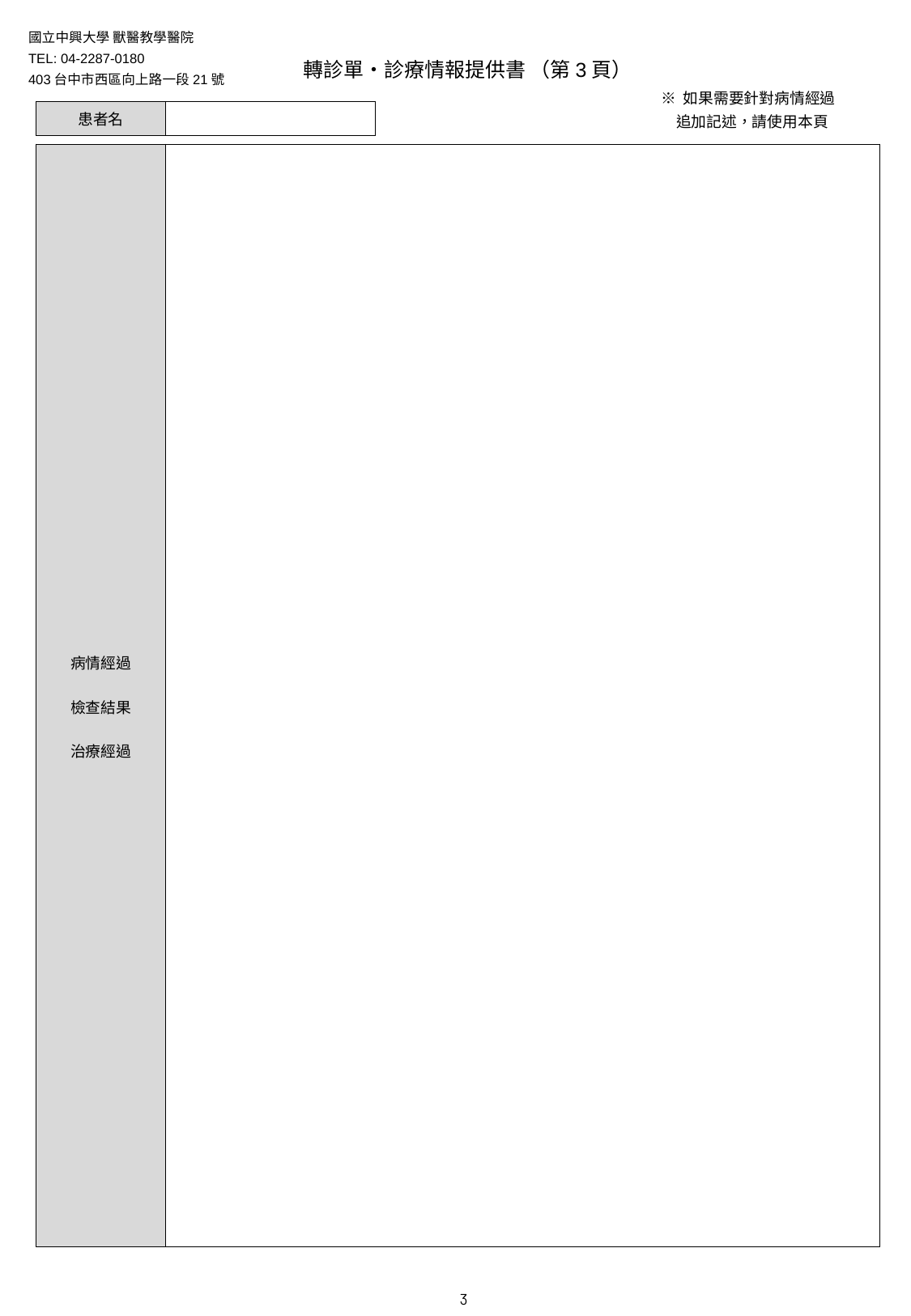

國立中興大學 獸醫教學醫院
TEL: 04-2287-0180
403台中市西區向上路一段21號
轉診單・診療情報提供書 （第3頁）
※ 如果需要針對病情經過
　追加記述，請使用本頁
| 患者名 |  |
| --- | --- |
| 病情經過 檢查結果 治療經過 |  |
| --- | --- |
3